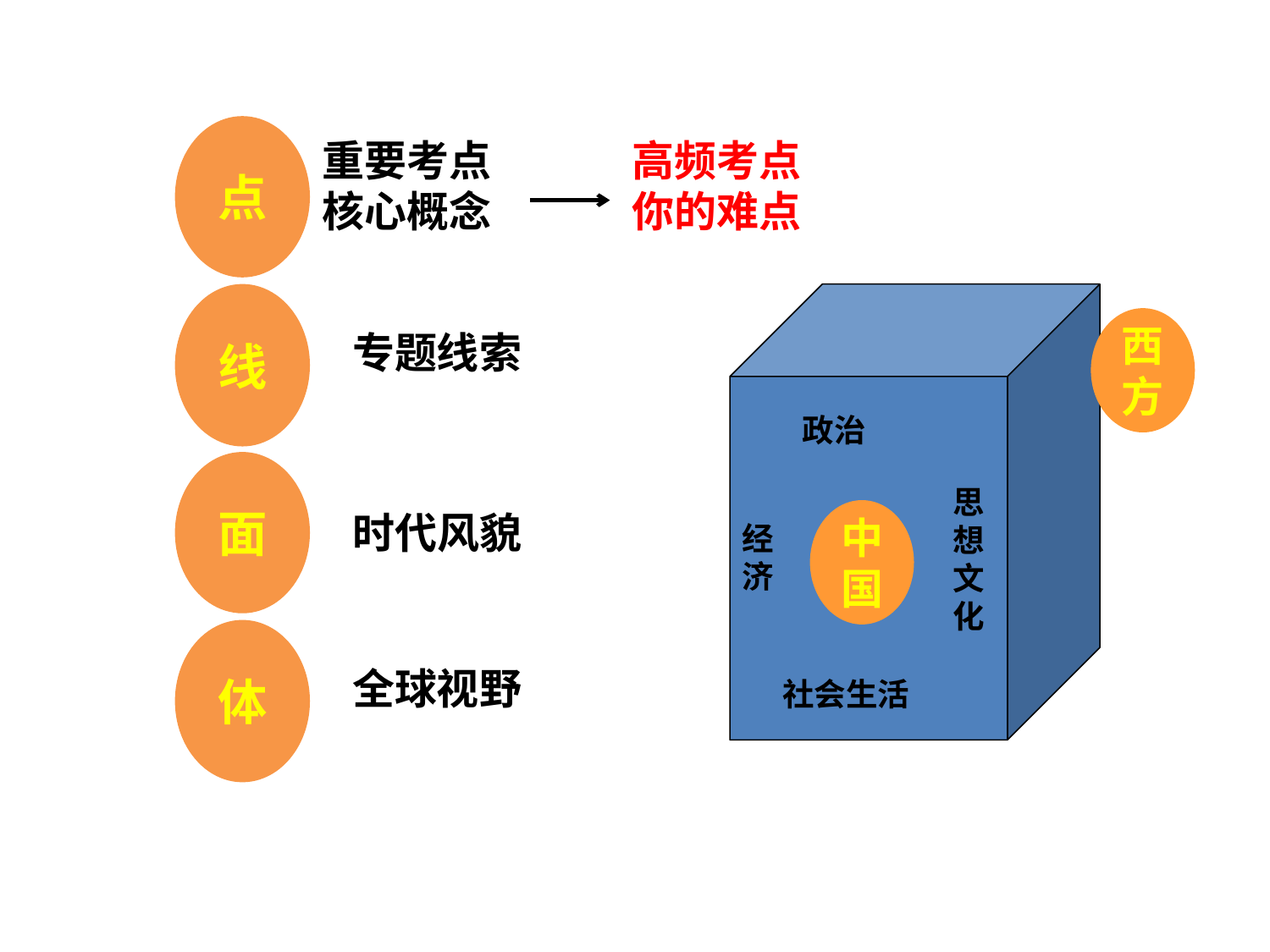

点
重要考点
核心概念
高频考点你的难点
线

西方
专题线索
政治
面
思想文化
时代风貌
中国
经
济
体
全球视野
社会生活